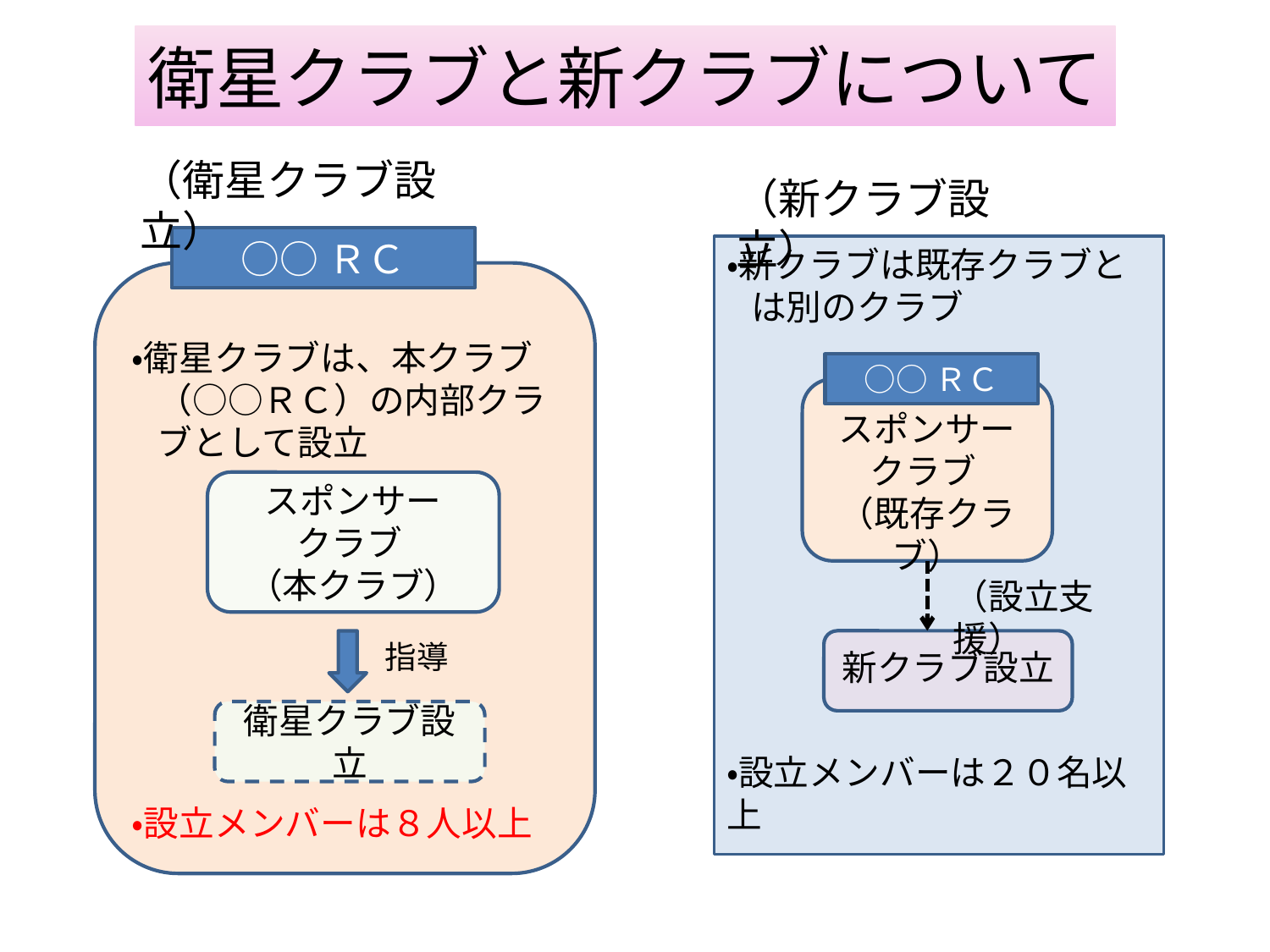

# 衛星クラブと新クラブについて
（衛星クラブ設立）
（新クラブ設立）
○○ＲＣ
・新クラブは既存クラブとは別のクラブ

・設立メンバーは２０名以上

・衛星クラブは、本クラブ（○○ＲＣ）の内部クラブとして設立

・設立メンバーは８人以上
○○ＲＣ

スポンサー
クラブ
（既存クラブ）
スポンサー
クラブ
（本クラブ）
（設立支援）
指導
新クラブ設立

衛星クラブ設立